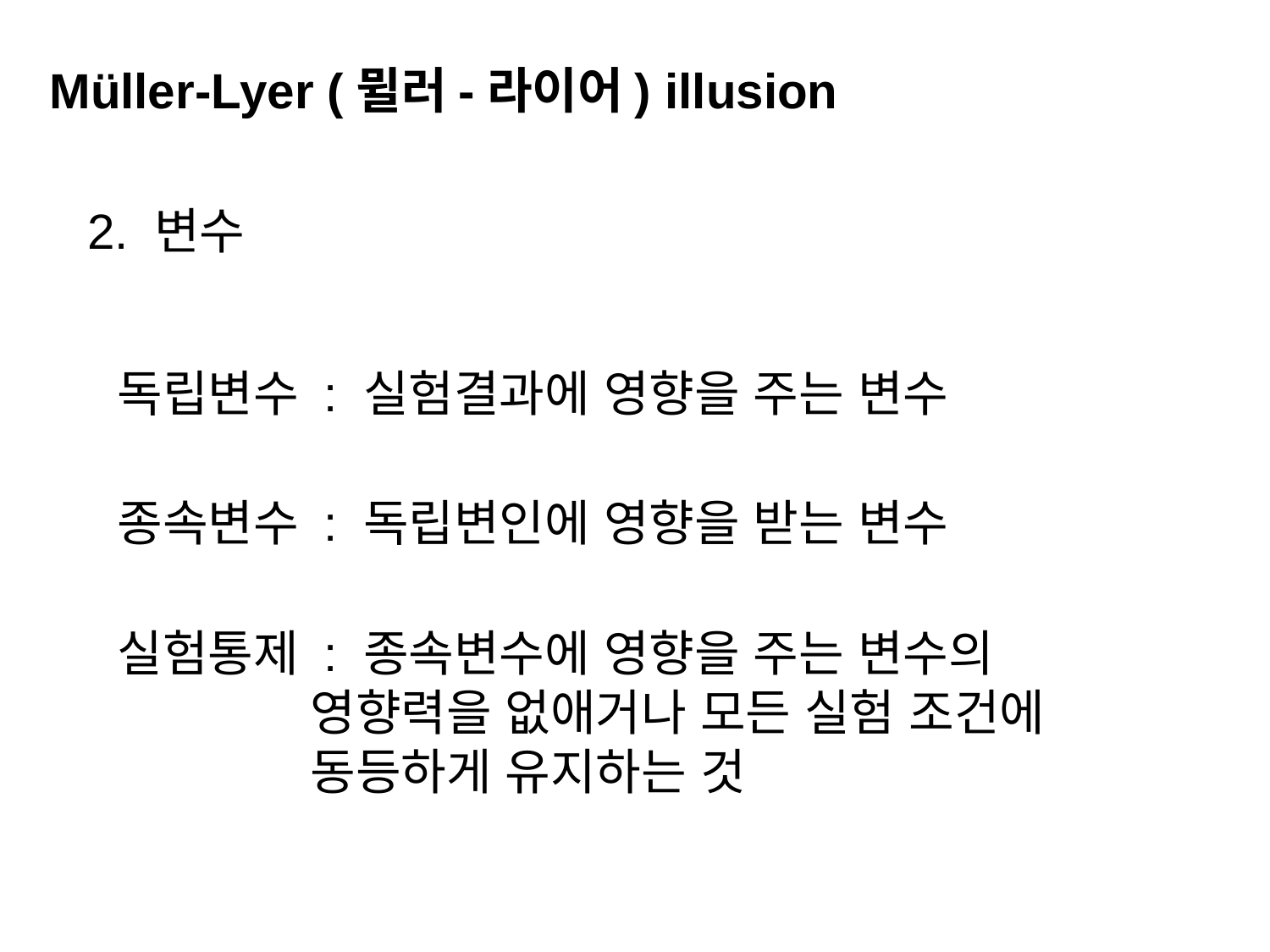

Müller-Lyer (뮐러-라이어) illusion
2. 변수
독립변수 : 실험결과에 영향을 주는 변수
종속변수 : 독립변인에 영향을 받는 변수
실험통제 : 종속변수에 영향을 주는 변수의
              영향력을 없애거나 모든 실험 조건에
              동등하게 유지하는 것